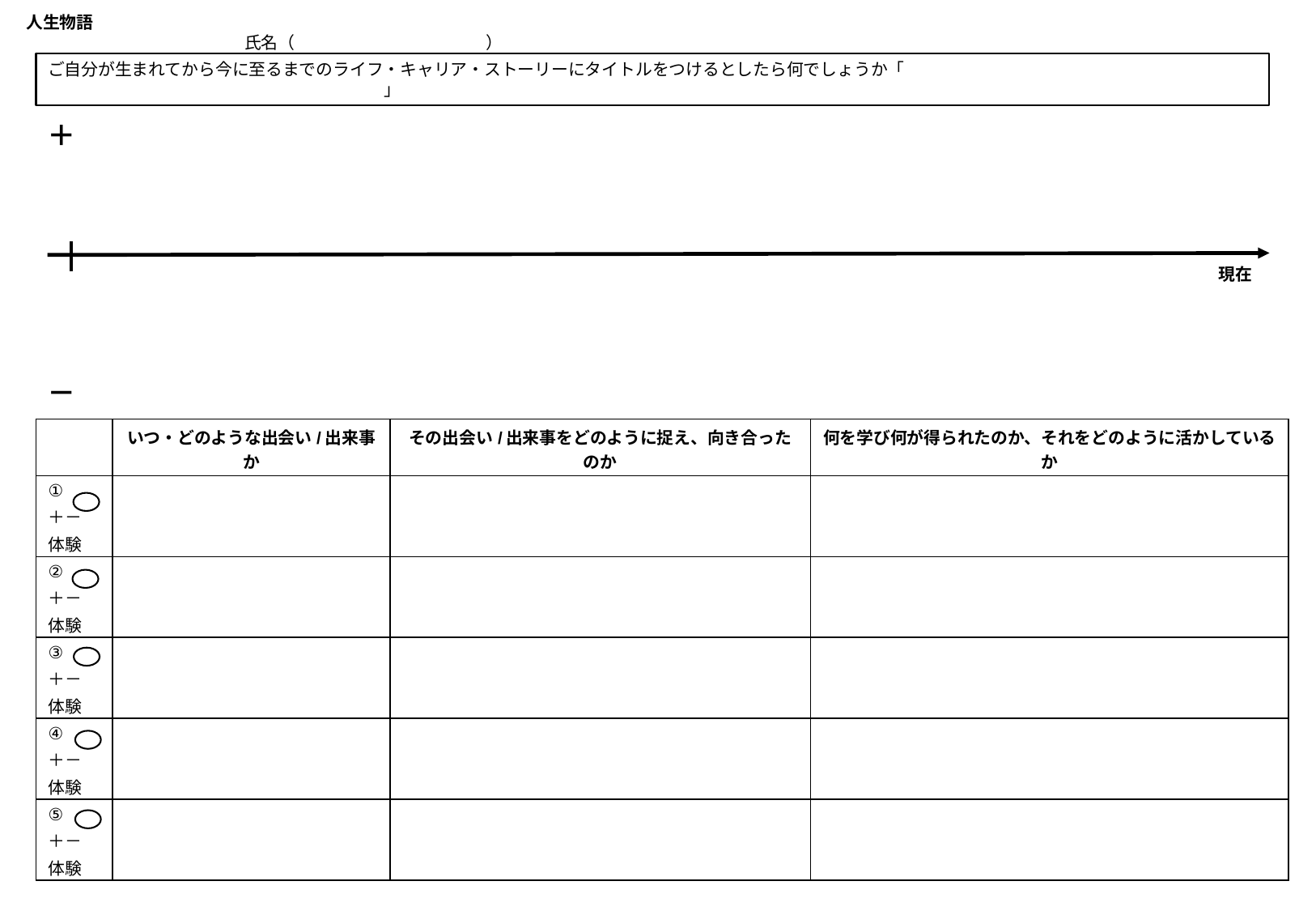

人生物語　　　　　　　　　　　　　　　　　　　　　　　　　　　　　　  　　　　　　　　　　　　　　　　　　　　　　　　　　　　　　　　　　　　　　　　　　　　　　　　　　　　　　氏名（　      　　　　　　　　　）
ご自分が生まれてから今に至るまでのライフ・キャリア・ストーリーにタイトルをつけるとしたら何でしょうか「　　　　　　　　　　　　　　　　　　　　　　　　　　　　　　　　　　　　　　　　　」
＋

現在
－
|  | いつ・どのような出会い/出来事か | その出会い/出来事をどのように捉え、向き合ったのか | 何を学び何が得られたのか、それをどのように活かしているか |
| --- | --- | --- | --- |
| ① ＋－ 体験 |  |  |  |
| ② ＋－ 体験 |  |  |  |
| ③ ＋－ 体験 |  |  |  |
| ④ ＋－ 体験 |  |  |  |
| ⑤ ＋－ 体験 |  |  |  |